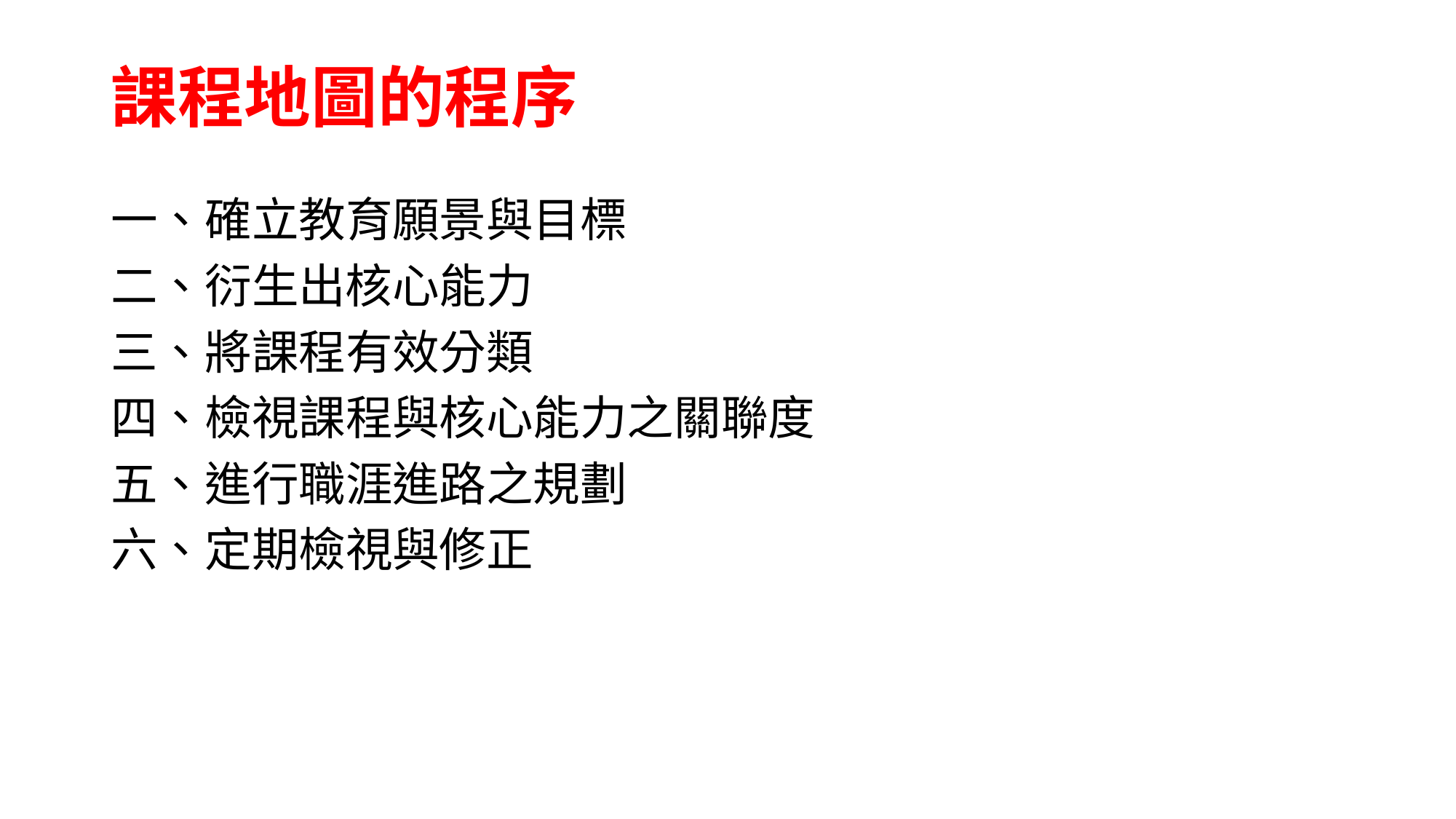

# 課程地圖的程序
一、確立教育願景與目標
二、衍生出核心能力
三、將課程有效分類
四、檢視課程與核心能力之關聯度
五、進行職涯進路之規劃
六、定期檢視與修正